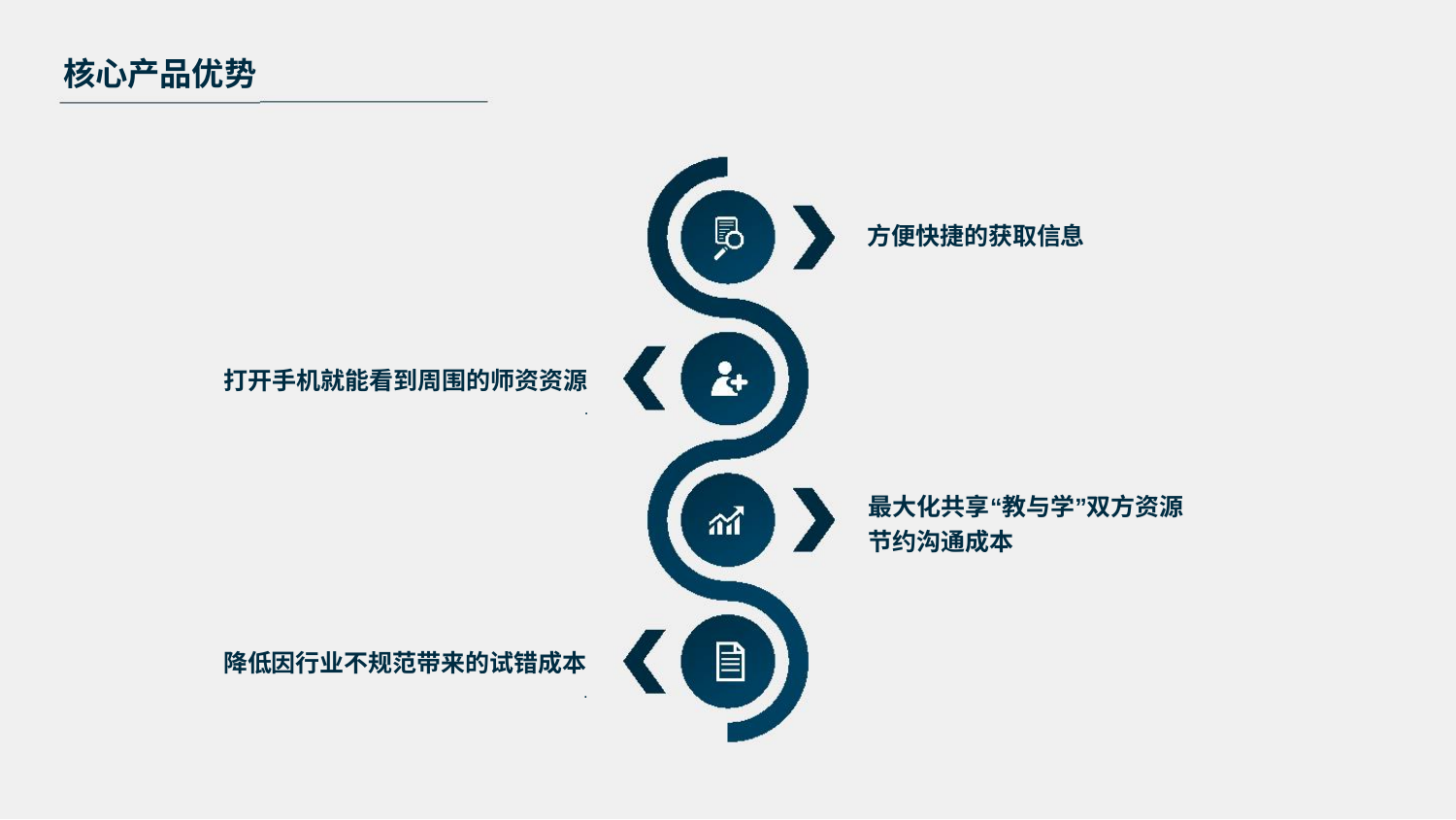

核心产品优势
方便快捷的获取信息
打开手机就能看到周围的师资资源
.
最大化共享“教与学”双方资源
节约沟通成本
降低因行业不规范带来的试错成本
.